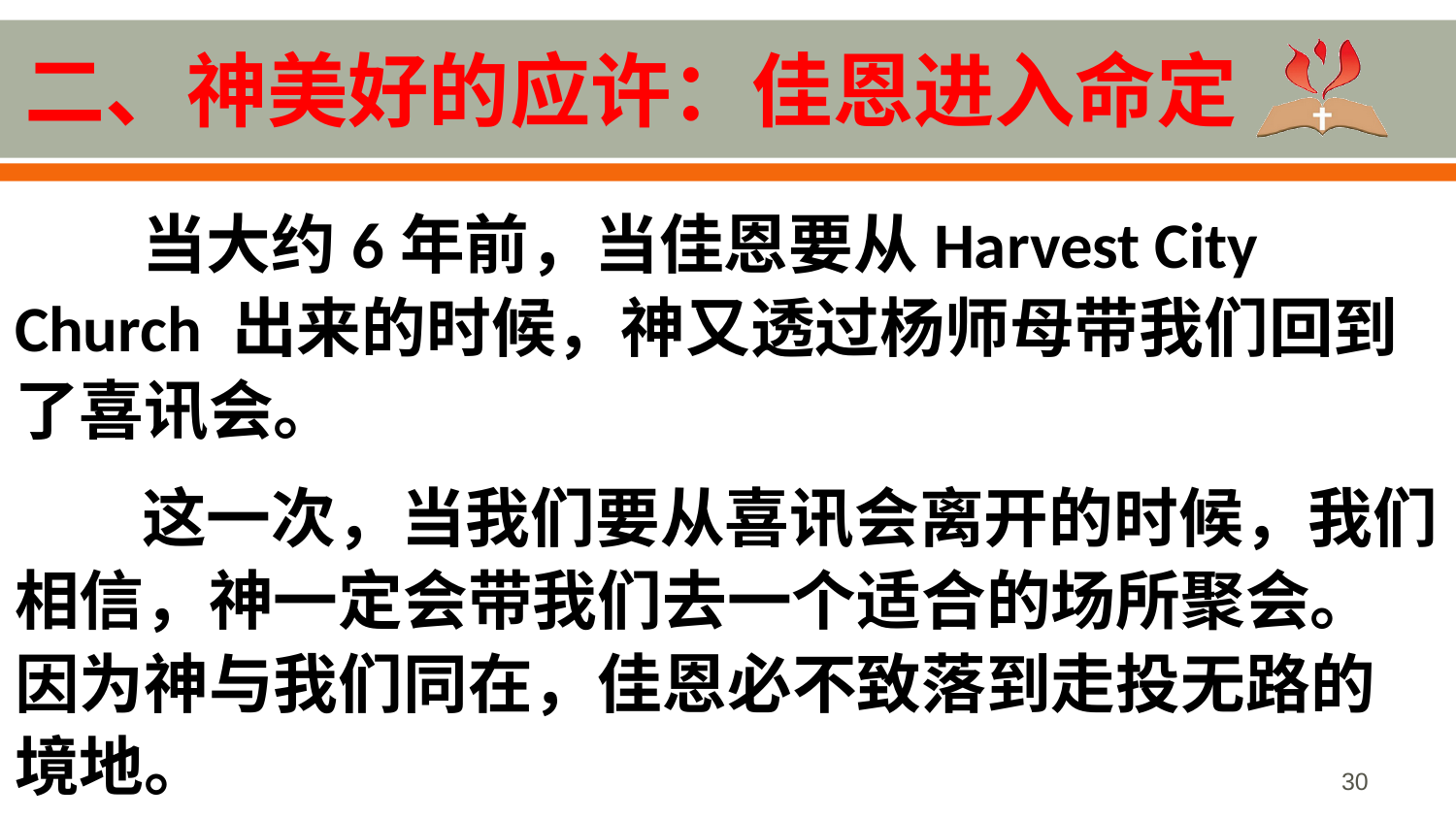

# 二、神美好的应许：佳恩进入命定
当大约6年前，当佳恩要从Harvest City Church 出来的时候，神又透过杨师母带我们回到了喜讯会。
这一次，当我们要从喜讯会离开的时候，我们相信，神一定会带我们去一个适合的场所聚会。因为神与我们同在，佳恩必不致落到走投无路的境地。

30